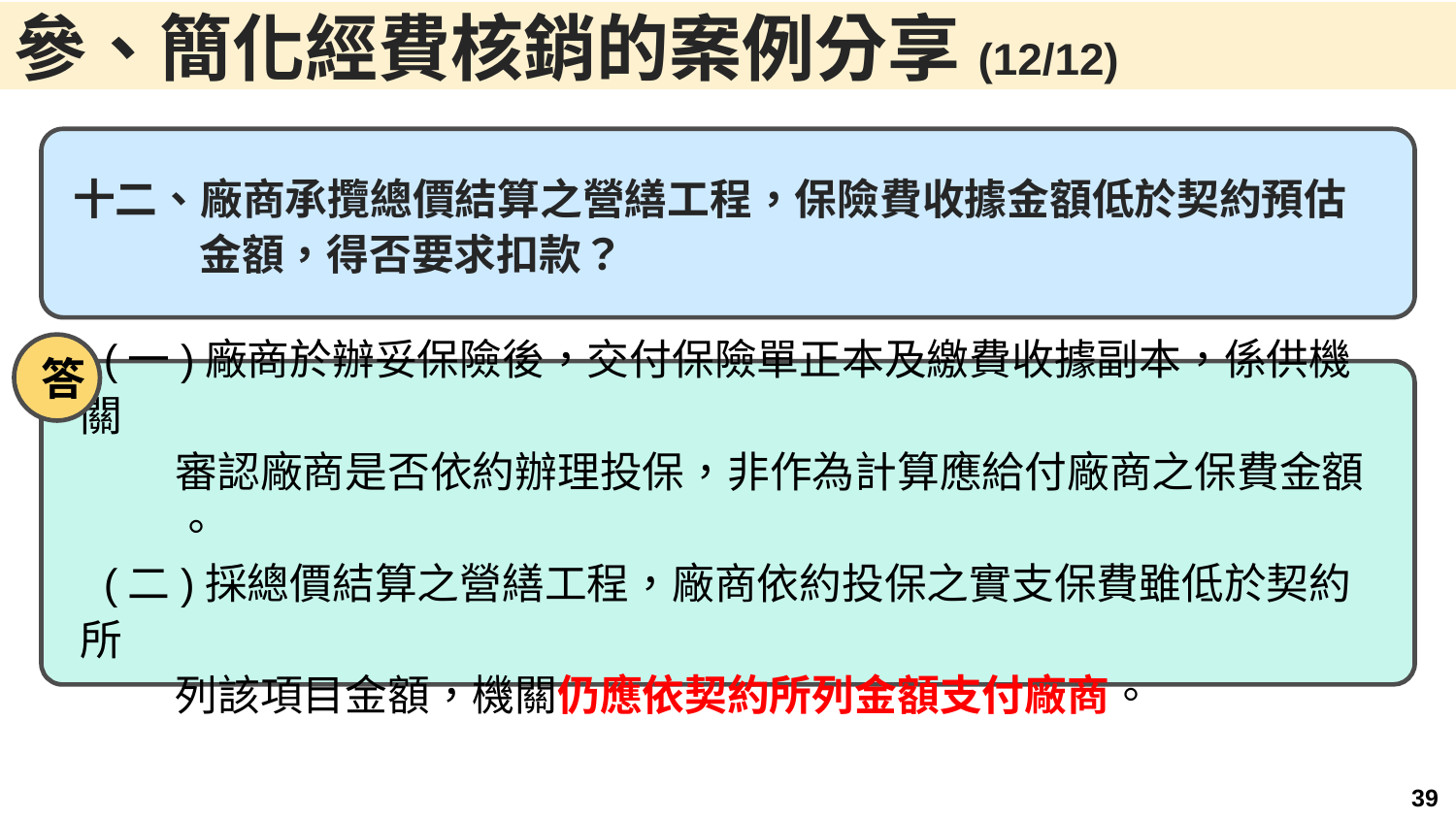

參、簡化經費核銷的案例分享(12/12)

十二、廠商承攬總價結算之營繕工程，保險費收據金額低於契約預估
            金額，得否要求扣款？
答

  (一)廠商於辦妥保險後，交付保險單正本及繳費收據副本，係供機關
         審認廠商是否依約辦理投保，非作為計算應給付廠商之保費金額
         。
  (二)採總價結算之營繕工程，廠商依約投保之實支保費雖低於契約所
         列該項目金額，機關仍應依契約所列金額支付廠商。
39